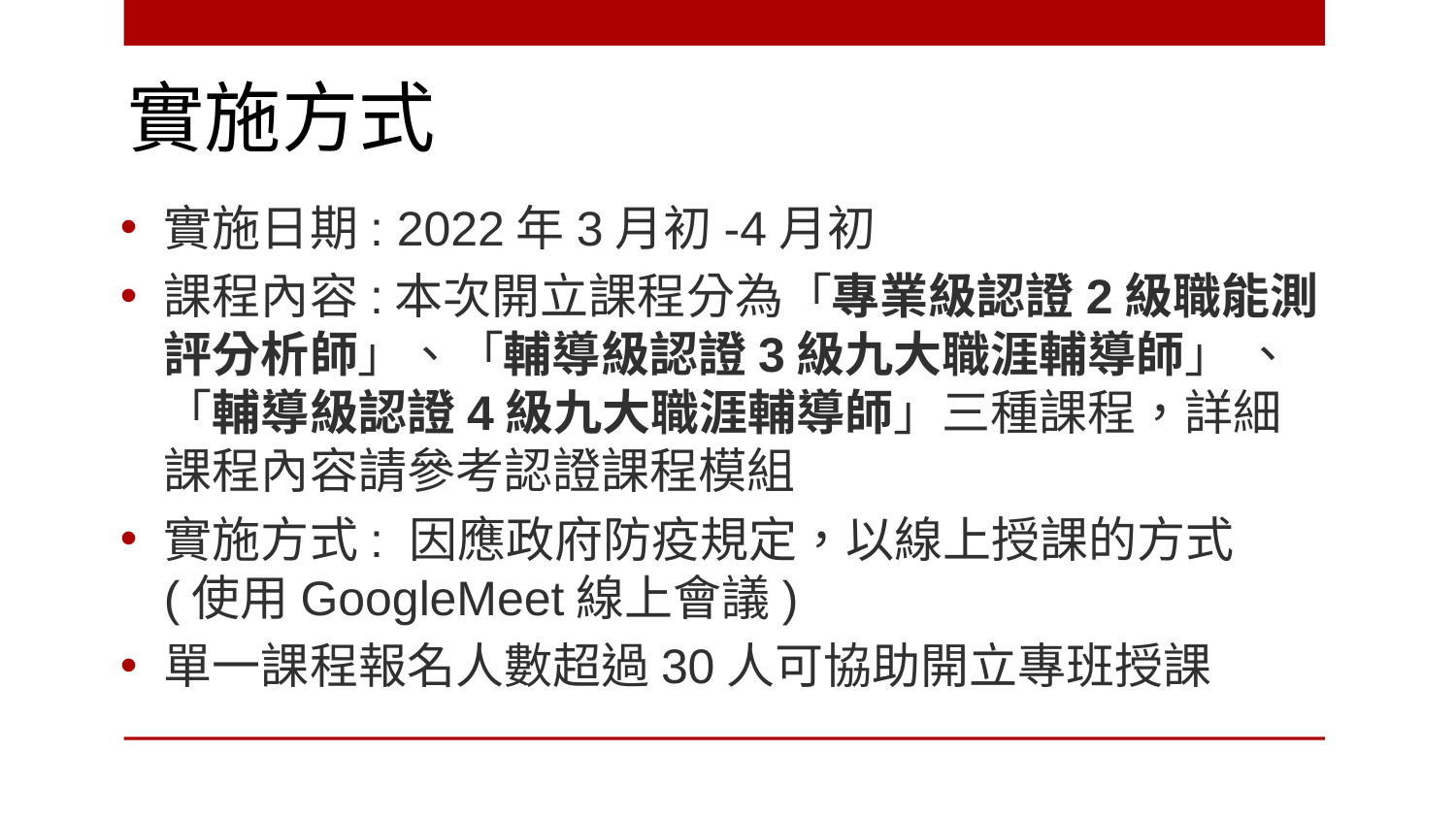

# 實施方式
實施日期: 2022年3月初-4月初
課程內容:本次開立課程分為「專業級認證2級職能測評分析師」、「輔導級認證3級九大職涯輔導師」 、 「輔導級認證4級九大職涯輔導師」三種課程，詳細課程內容請參考認證課程模組
實施方式: 因應政府防疫規定，以線上授課的方式 (使用GoogleMeet線上會議)
單一課程報名人數超過30人可協助開立專班授課